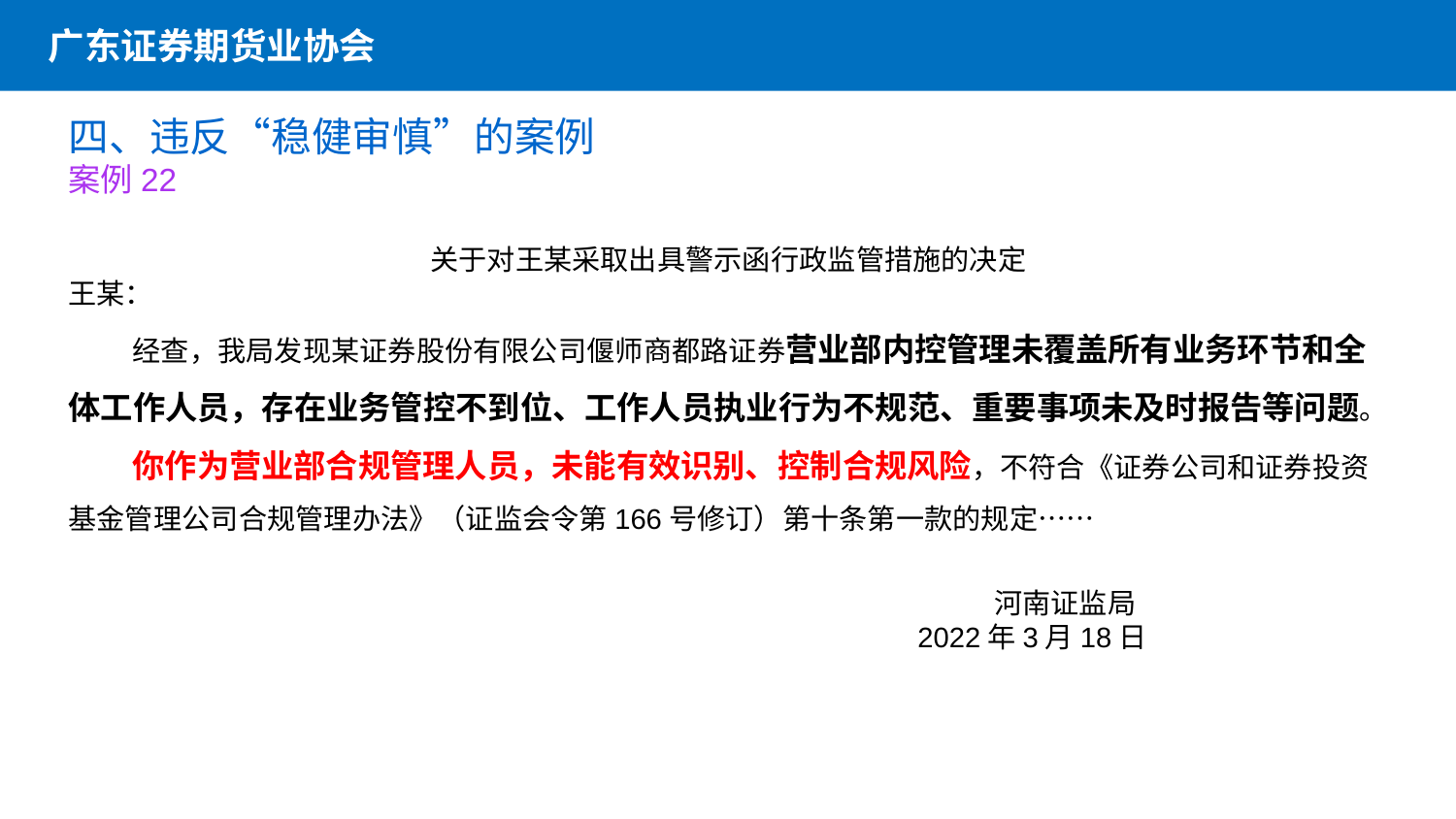

广东证券期货业协会
四、违反“稳健审慎”的案例
案例22

关于对王某采取出具警示函行政监管措施的决定
王某：
    经查，我局发现某证券股份有限公司偃师商都路证券营业部内控管理未覆盖所有业务环节和全体工作人员，存在业务管控不到位、工作人员执业行为不规范、重要事项未及时报告等问题。
    你作为营业部合规管理人员，未能有效识别、控制合规风险，不符合《证券公司和证券投资基金管理公司合规管理办法》（证监会令第166号修订）第十条第一款的规定……

                                                                                                         河南证监局
　　　　　　　                                                                                                      2022年3月18日